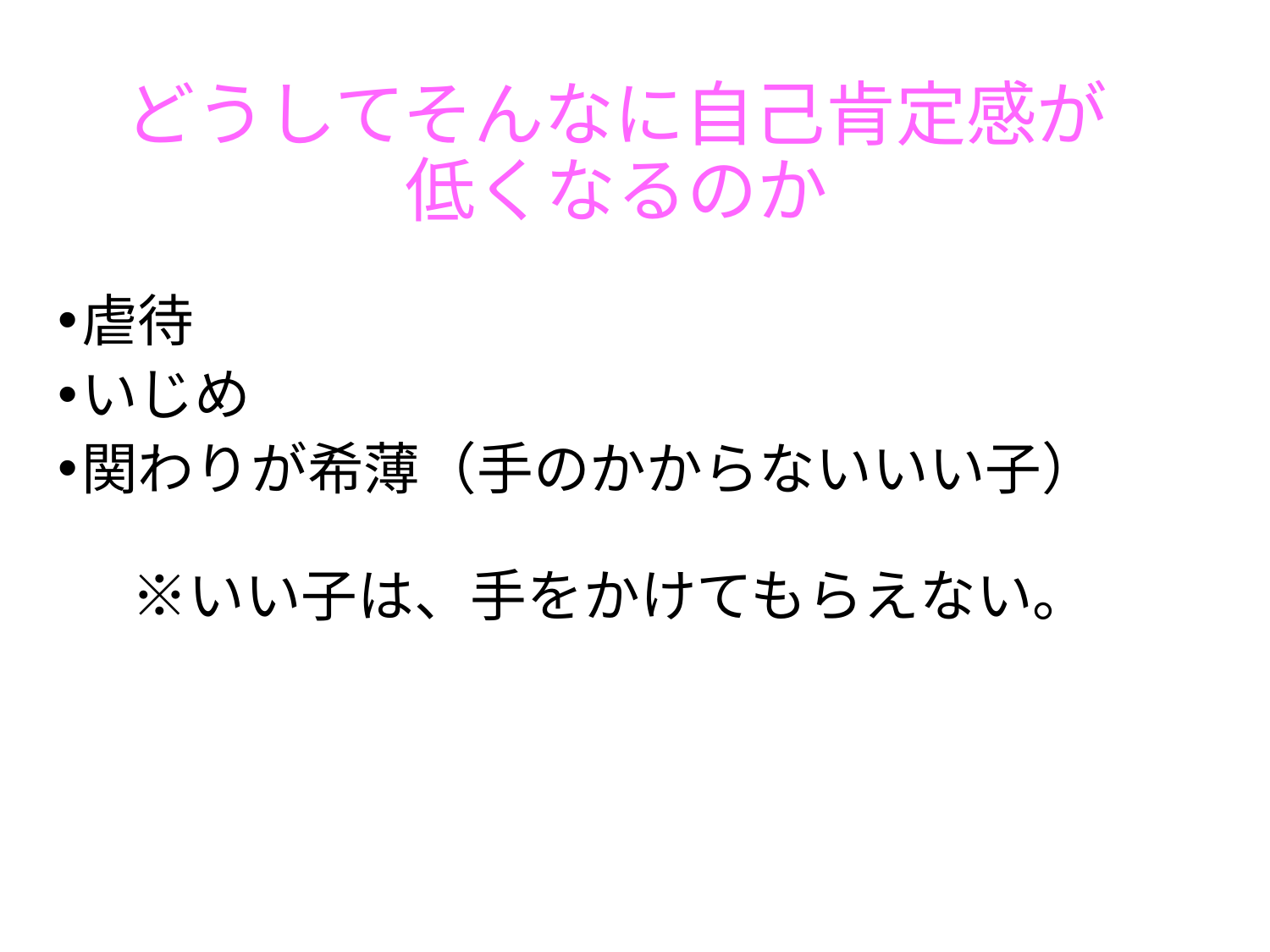

# どうしてそんなに自己肯定感が 低くなるのか
虐待
いじめ
関わりが希薄（手のかからないいい子）

　　※いい子は、手をかけてもらえない。